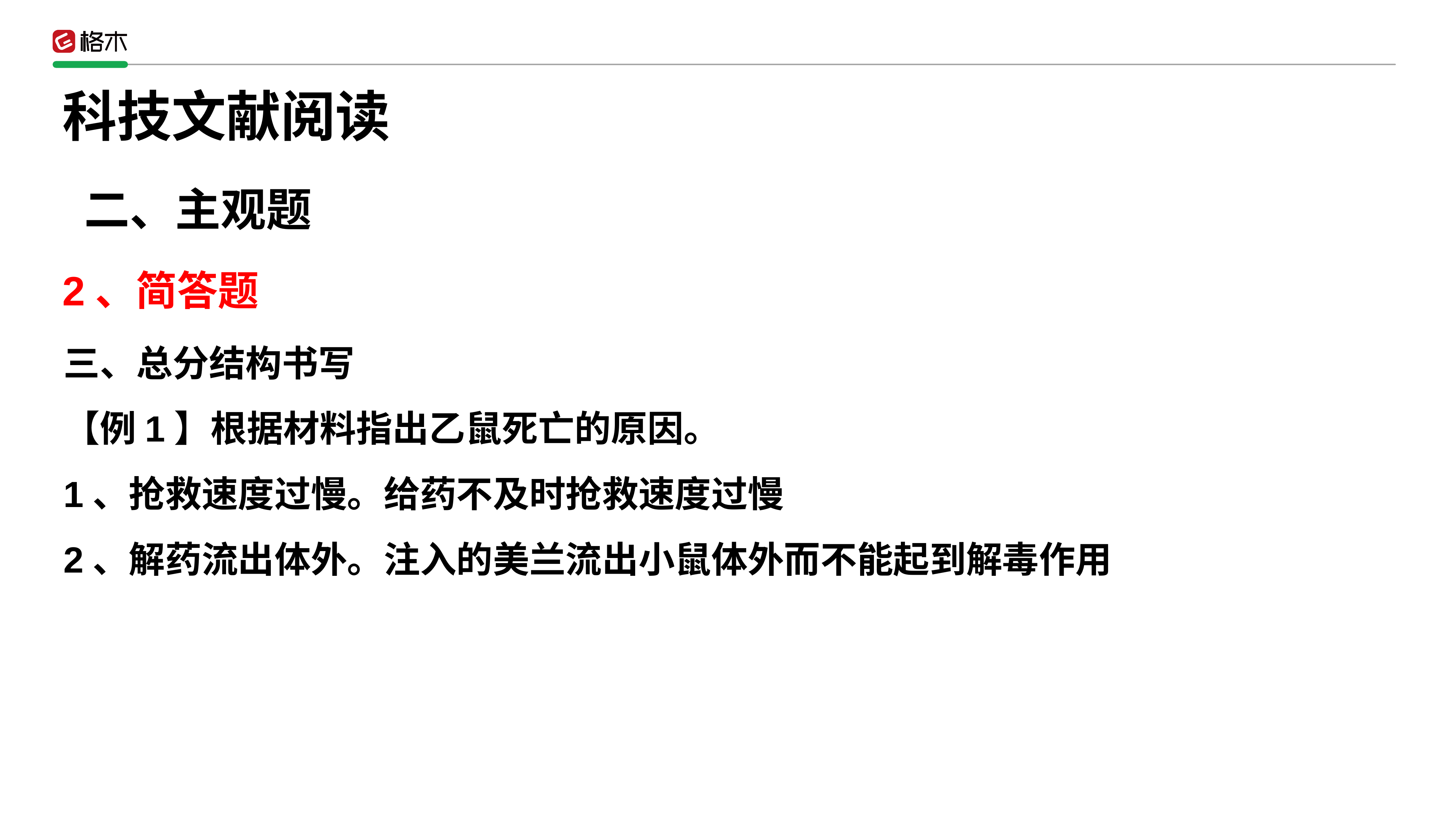

科技文献阅读
二、主观题
2、简答题
三、总分结构书写
【例1】根据材料指出乙鼠死亡的原因。
1、抢救速度过慢。给药不及时抢救速度过慢
2、解药流出体外。注入的美兰流出小鼠体外而不能起到解毒作用